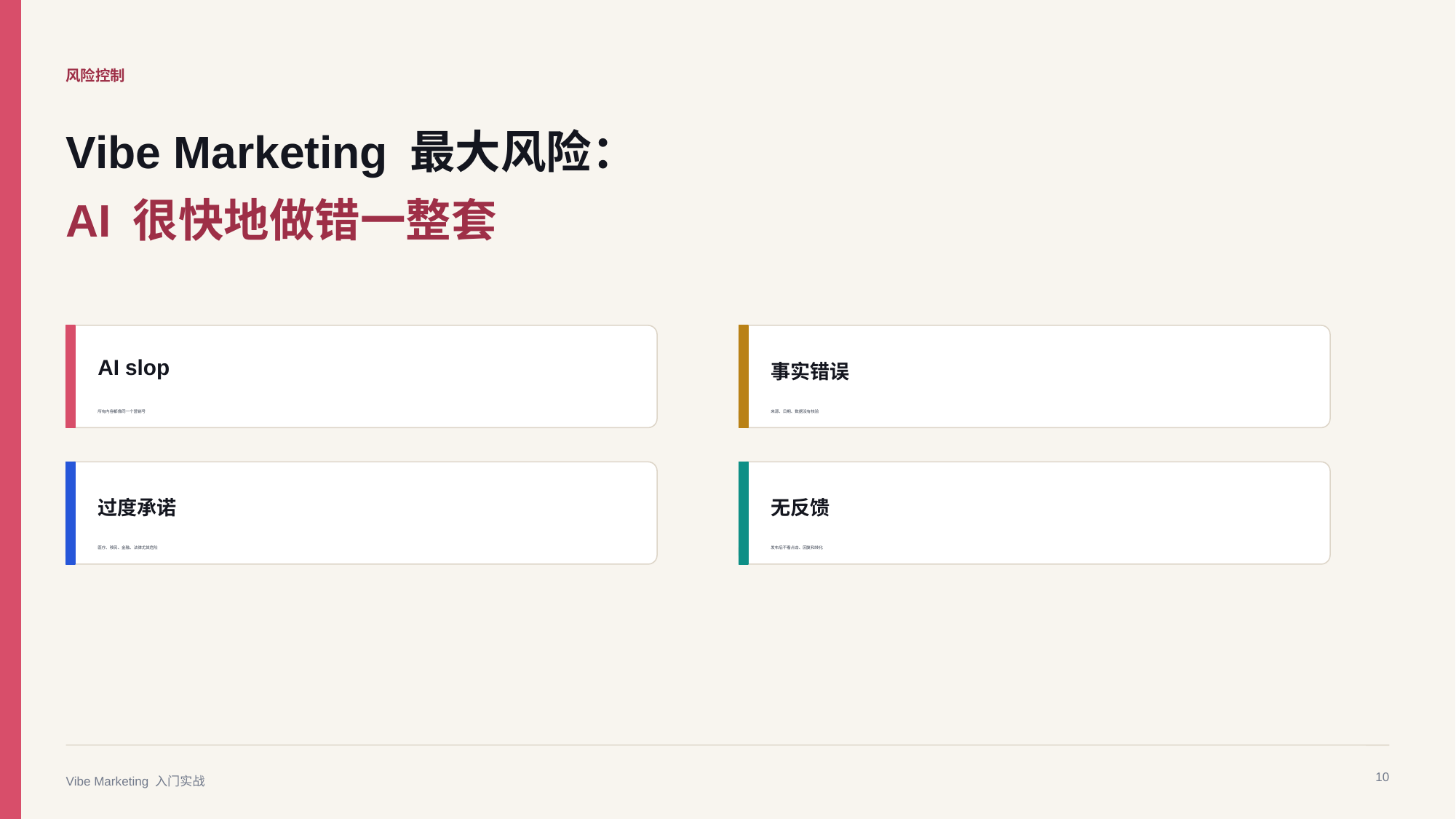

风险控制
Vibe Marketing 最大风险：
AI 很快地做错一整套

AI slop
事实错误
所有内容都像同一个营销号
来源、日期、数据没有核验

过度承诺
无反馈
医疗、移民、金融、法律尤其危险
发布后不看点击、回复和转化

Vibe Marketing 入门实战
10